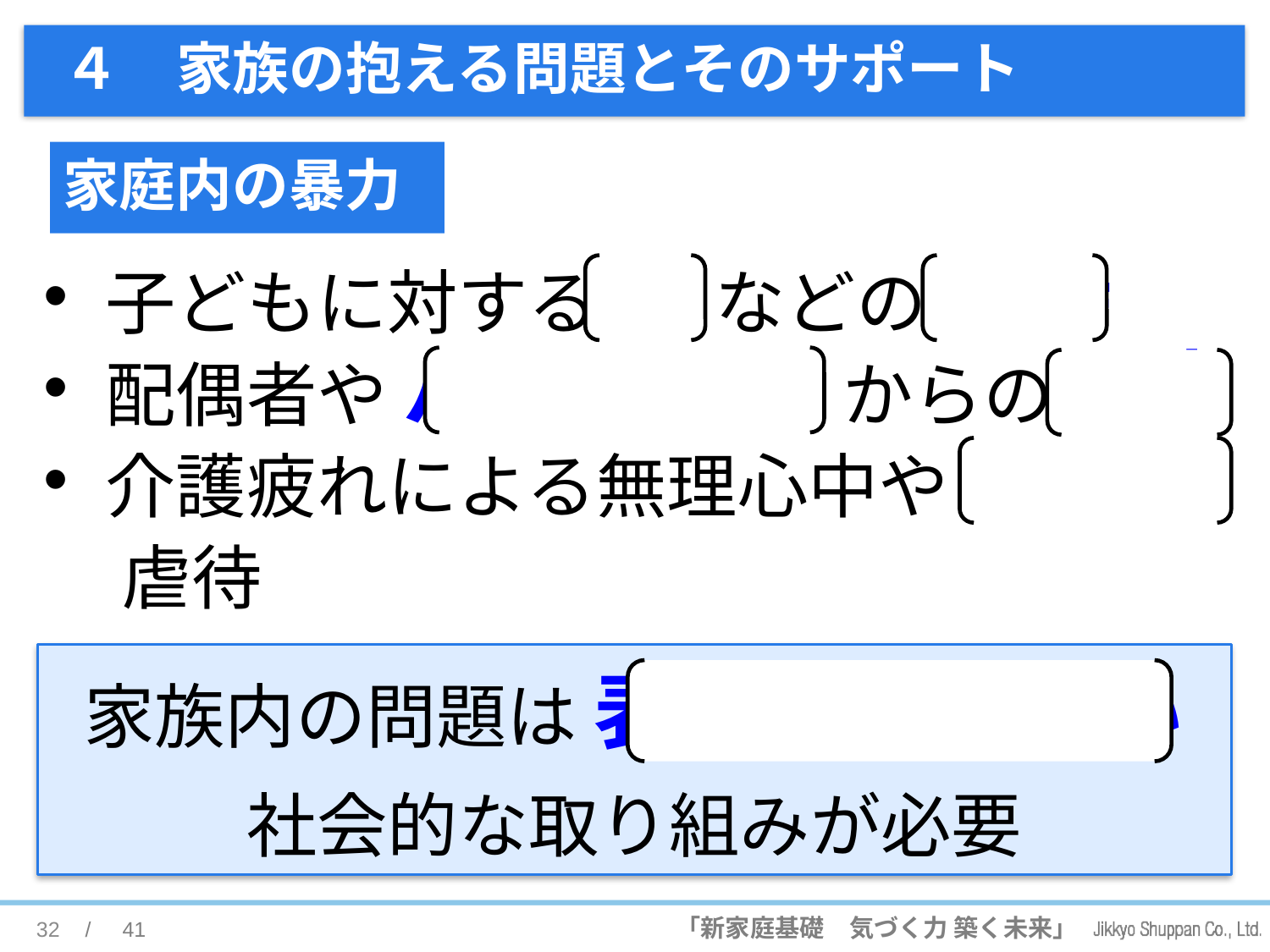

# ４　家族の抱える問題とそのサポート
家庭内の暴力
子どもに対する 親 などの 虐待
配偶者や パートナー からの 暴力
介護疲れによる無理心中や 高齢者
   虐待

家族内の問題は 表面化しにくい
社会的な取り組みが必要

32